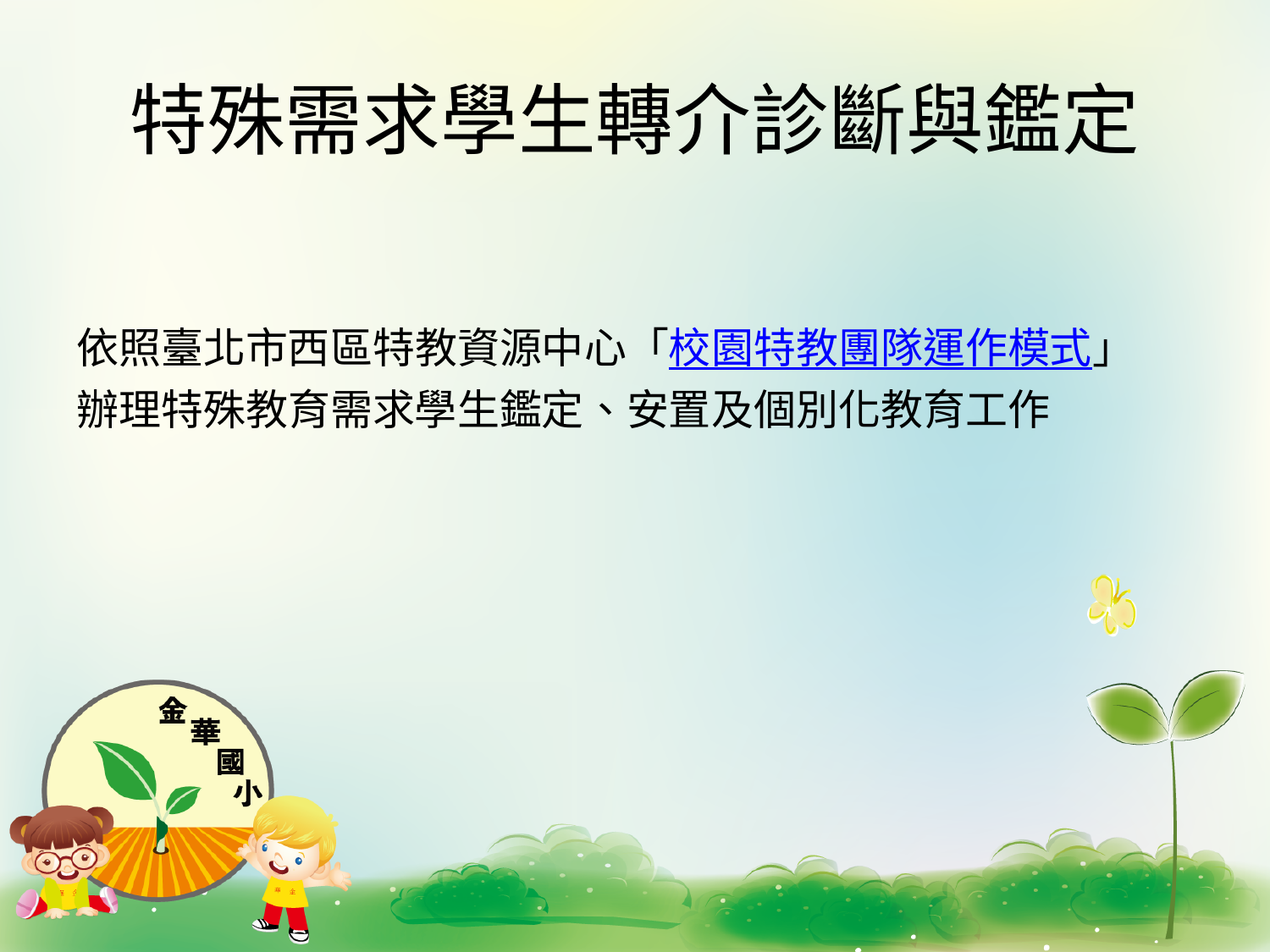

# 特殊需求學生轉介診斷與鑑定

依照臺北市西區特教資源中心「校園特教團隊運作模式」
辦理特殊教育需求學生鑑定、安置及個別化教育工作